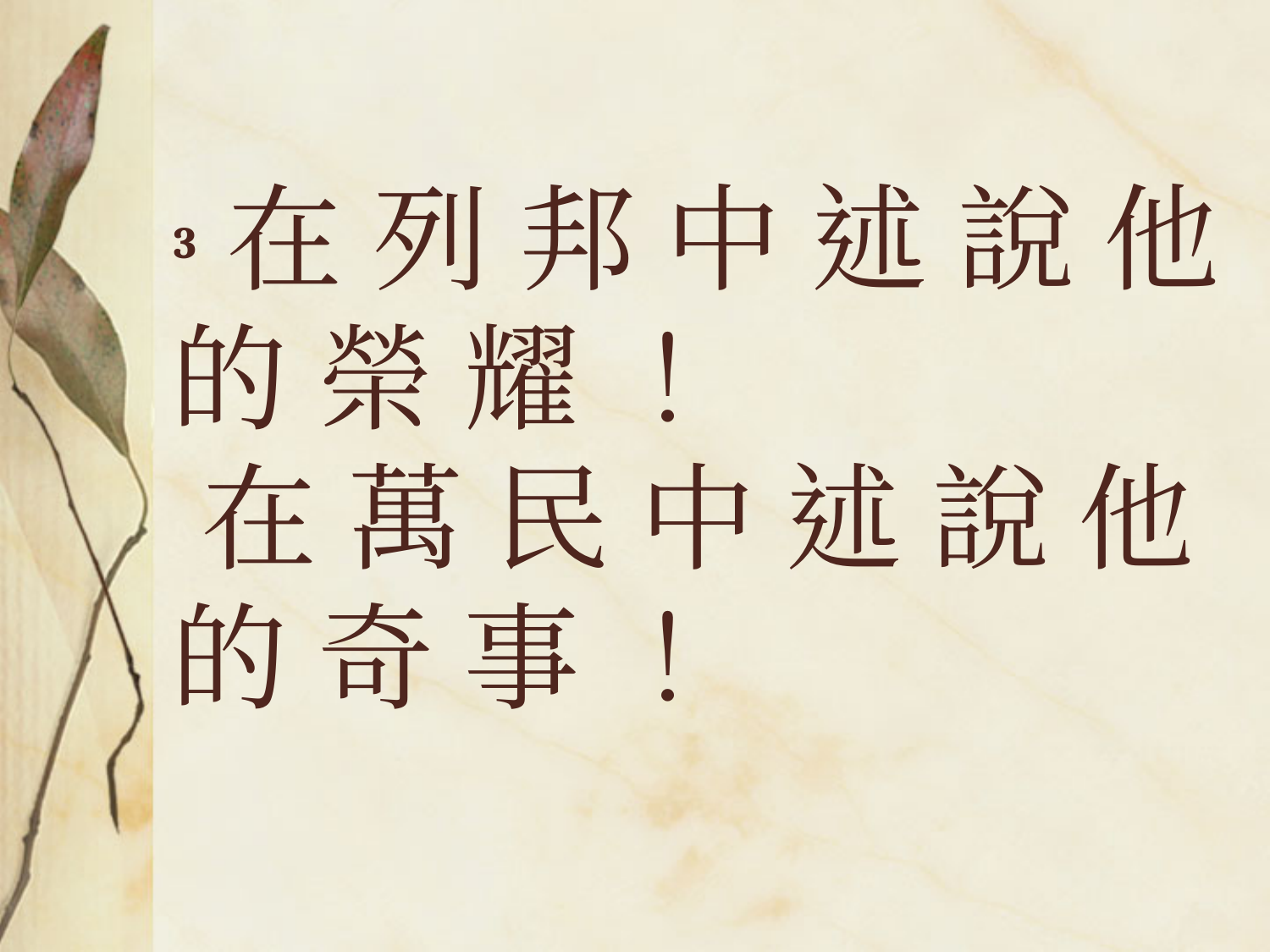

# 3 在 列 邦 中 述 說 他 的 榮 耀 ！ 在 萬 民 中 述 說 他 的 奇 事 ！